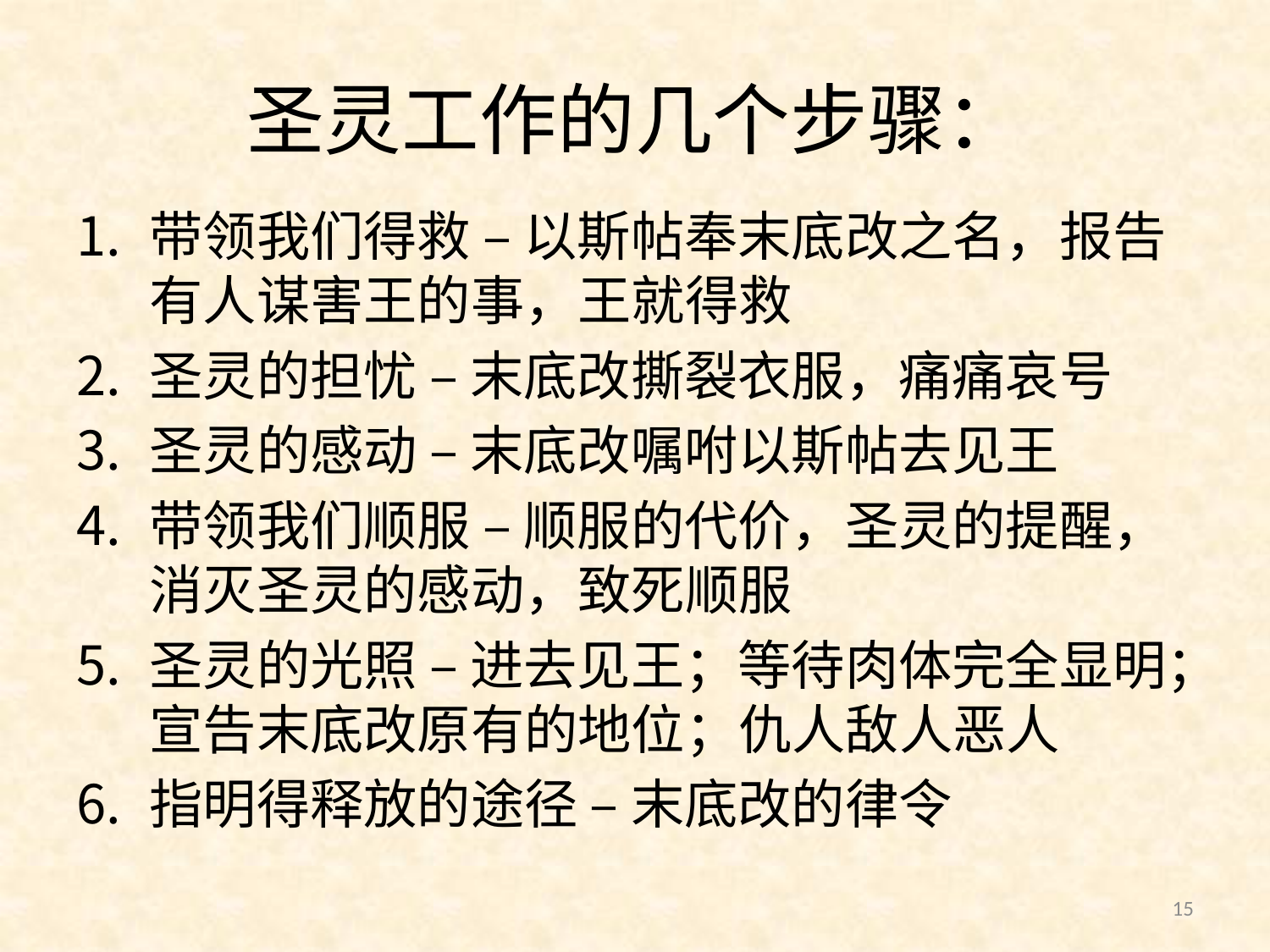

# 圣灵工作的几个步骤：
带领我们得救 – 以斯帖奉末底改之名，报告有人谋害王的事，王就得救
圣灵的担忧 – 末底改撕裂衣服，痛痛哀号
圣灵的感动 – 末底改嘱咐以斯帖去见王
带领我们顺服 – 顺服的代价，圣灵的提醒，消灭圣灵的感动，致死顺服
圣灵的光照 – 进去见王；等待肉体完全显明；宣告末底改原有的地位；仇人敌人恶人
指明得释放的途径 – 末底改的律令

15